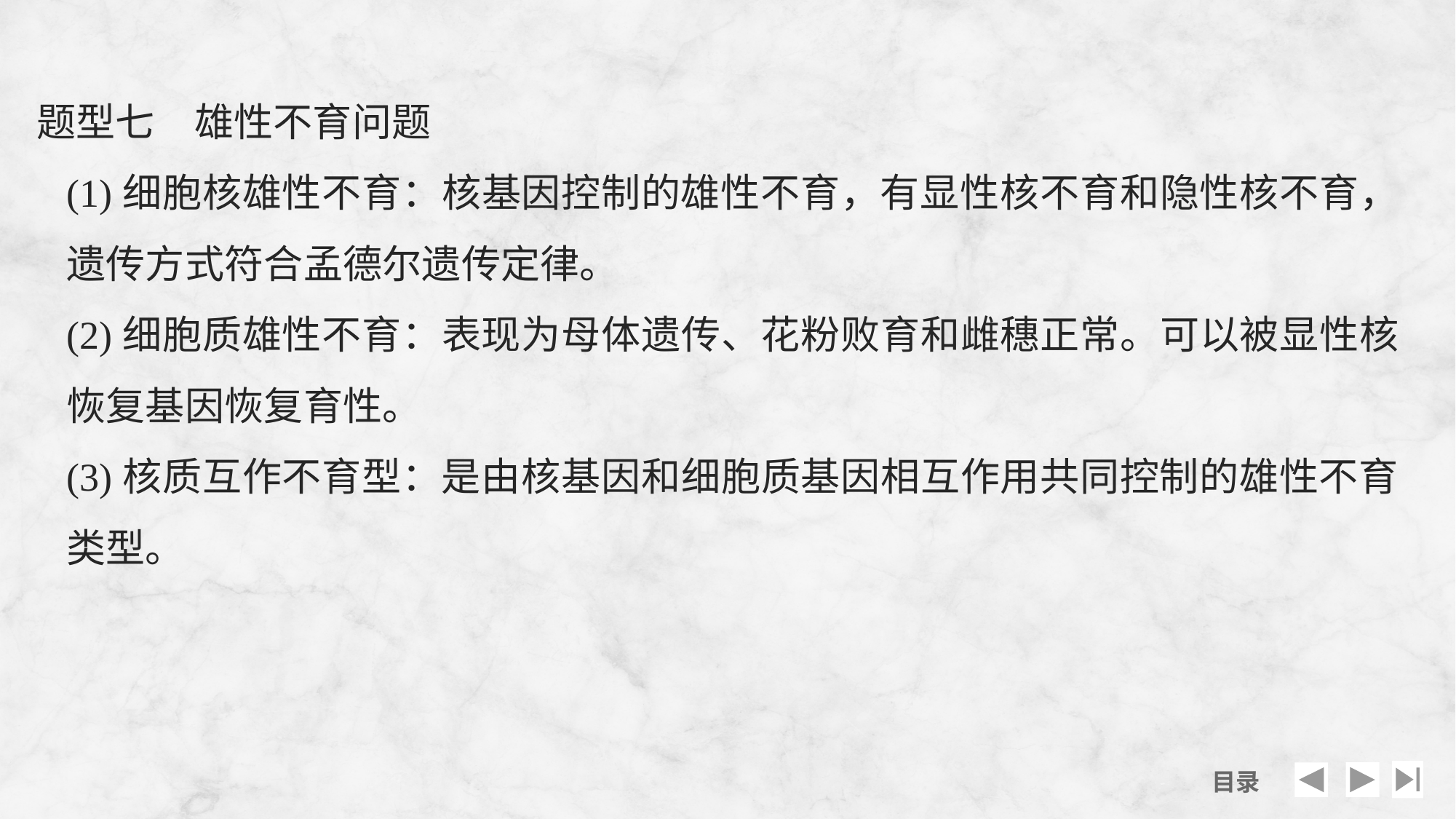

题型七　雄性不育问题
	(1)细胞核雄性不育：核基因控制的雄性不育，有显性核不育和隐性核不育，遗传方式符合孟德尔遗传定律。
	(2)细胞质雄性不育：表现为母体遗传、花粉败育和雌穗正常。可以被显性核恢复基因恢复育性。
	(3)核质互作不育型：是由核基因和细胞质基因相互作用共同控制的雄性不育类型。